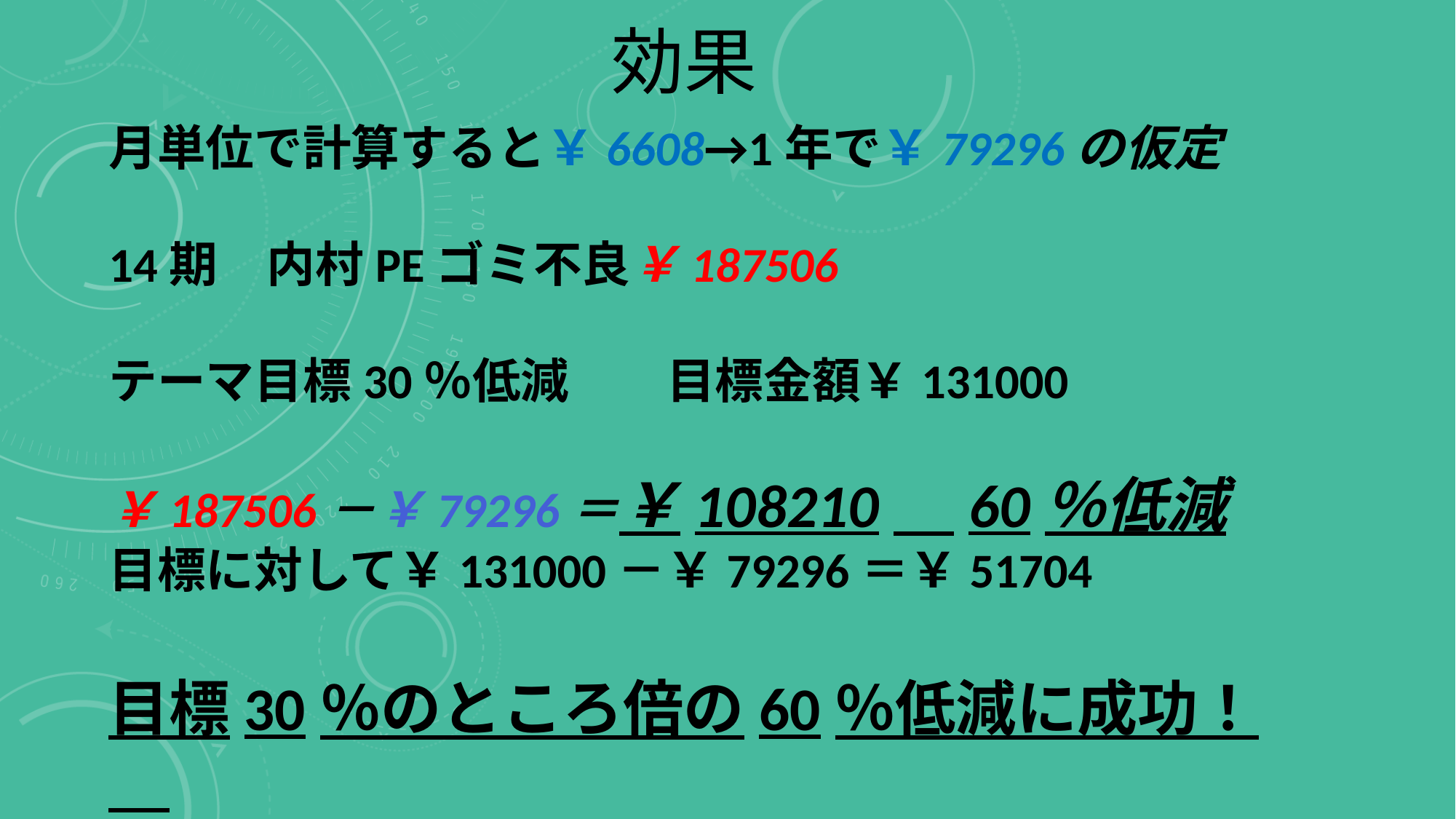

# 効果
月単位で計算すると￥6608→1年で￥79296の仮定

14期　内村PEゴミ不良￥187506

テーマ目標30％低減　　目標金額￥131000

￥187506－￥79296＝￥108210　60％低減
目標に対して￥131000－￥79296＝￥51704

目標30％のところ倍の60％低減に成功！

　　　　　　　　　目標達成